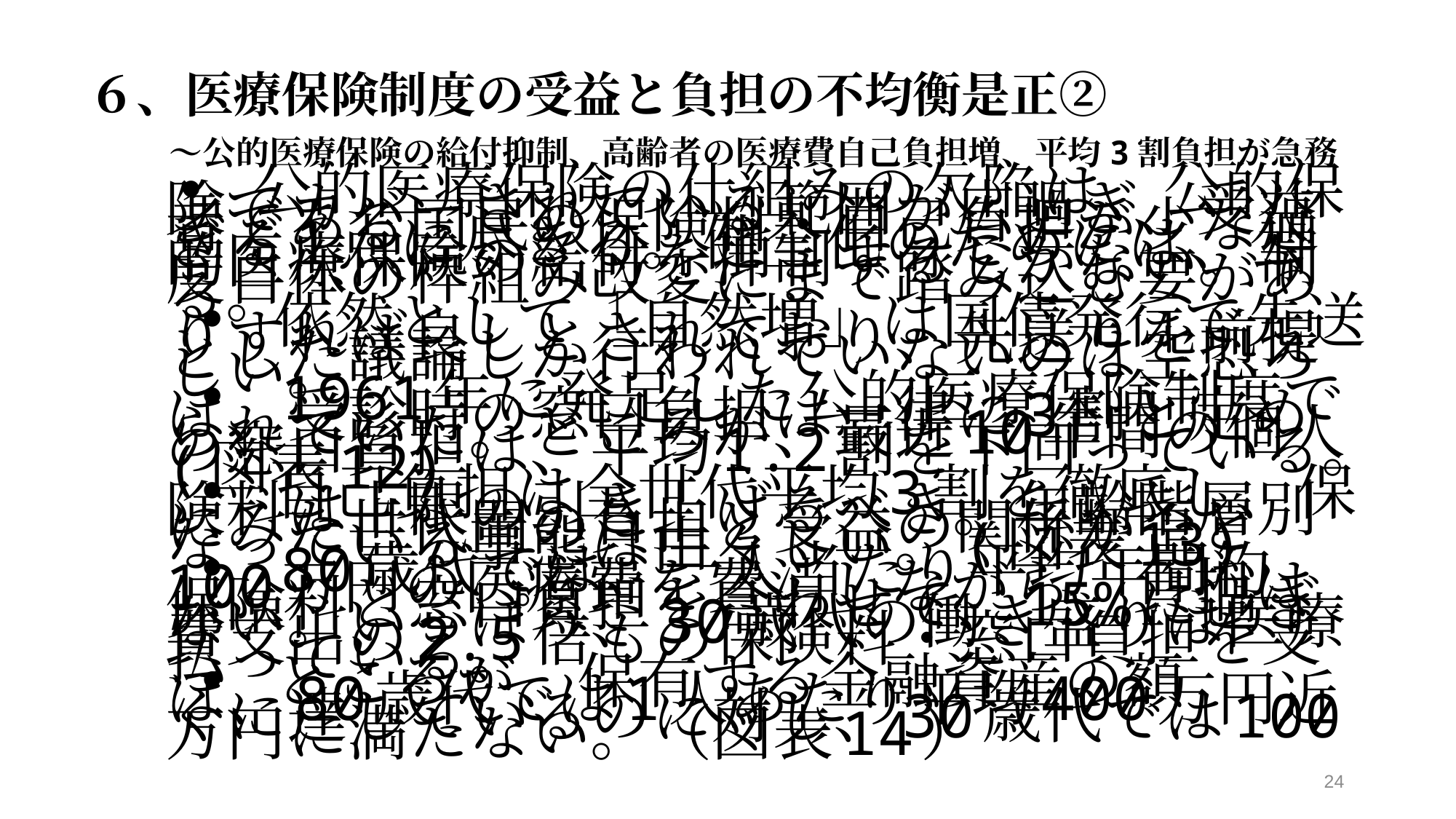

# ６、医療保険制度の受益と負担の不均衡是正② 　　～公的医療保険の給付抑制、高齢者の医療費自己負担増、平均3割負担が急務
　公的医療保険の仕組みの欠陥は、公的保険でカバーされている範囲が広過ぎ、受益者である国民の保険料・自己負担が少な過ぎる1点に尽きる。健全化のためには、公的医療保険の給付を抑制するしかない。制度自体の枠組み改変にまで踏み込む要がある。
　依然として「自然増」は国債発行で先送りすれば良しとされており、先送りを前提とした議論しか行われていないのは空恐ろしい。
　1961年に発足した公的医療保険制度では、受診時の窓口負担は一律に3割と定められていた。ところが、最近10年間の個人の窓口負担は、平均1.2割を下回っている。(図表12)
　自己負担は全世代平均3割を徹底し、保険料は上限の引き上げるべき。年齢階層別にみた世代間の負担と受益の関係が歪となっている事態は由々しい。(図表13)
　80歳代では、一人当たり平均年間約100万円の医療費を費消しながら、負担は保険料と窓口負担を合わせて、15%に過ぎない。いっぽう、30歳代の働き盛りは医療費支出の2.5倍もの保険料・窓口負担を支払っている。
　ところが、保有する金融資産の額は、80歳代では1人あたり平均400万円近くに達しているのに対し、30歳代では100万円に満たない。（図表14）

24